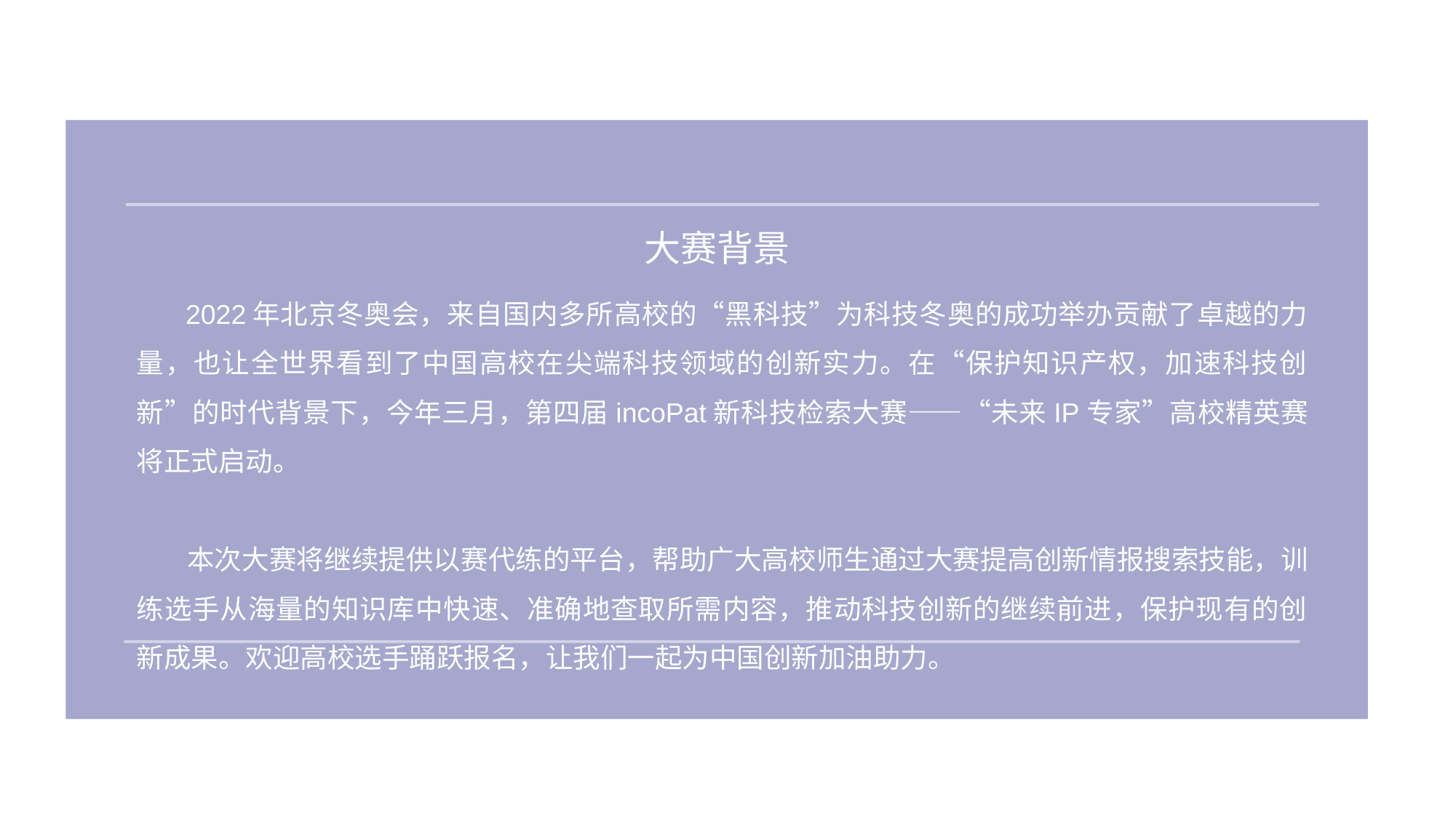

大赛背景
      2022年北京冬奥会，来自国内多所高校的“黑科技”为科技冬奥的成功举办贡献了卓越的力量，也让全世界看到了中国高校在尖端科技领域的创新实力。在“保护知识产权，加速科技创新”的时代背景下，今年三月，第四届incoPat新科技检索大赛——“未来IP专家”高校精英赛将正式启动。

       本次大赛将继续提供以赛代练的平台，帮助广大高校师生通过大赛提高创新情报搜索技能，训练选手从海量的知识库中快速、准确地查取所需内容，推动科技创新的继续前进，保护现有的创新成果。欢迎高校选手踊跃报名，让我们一起为中国创新加油助力。